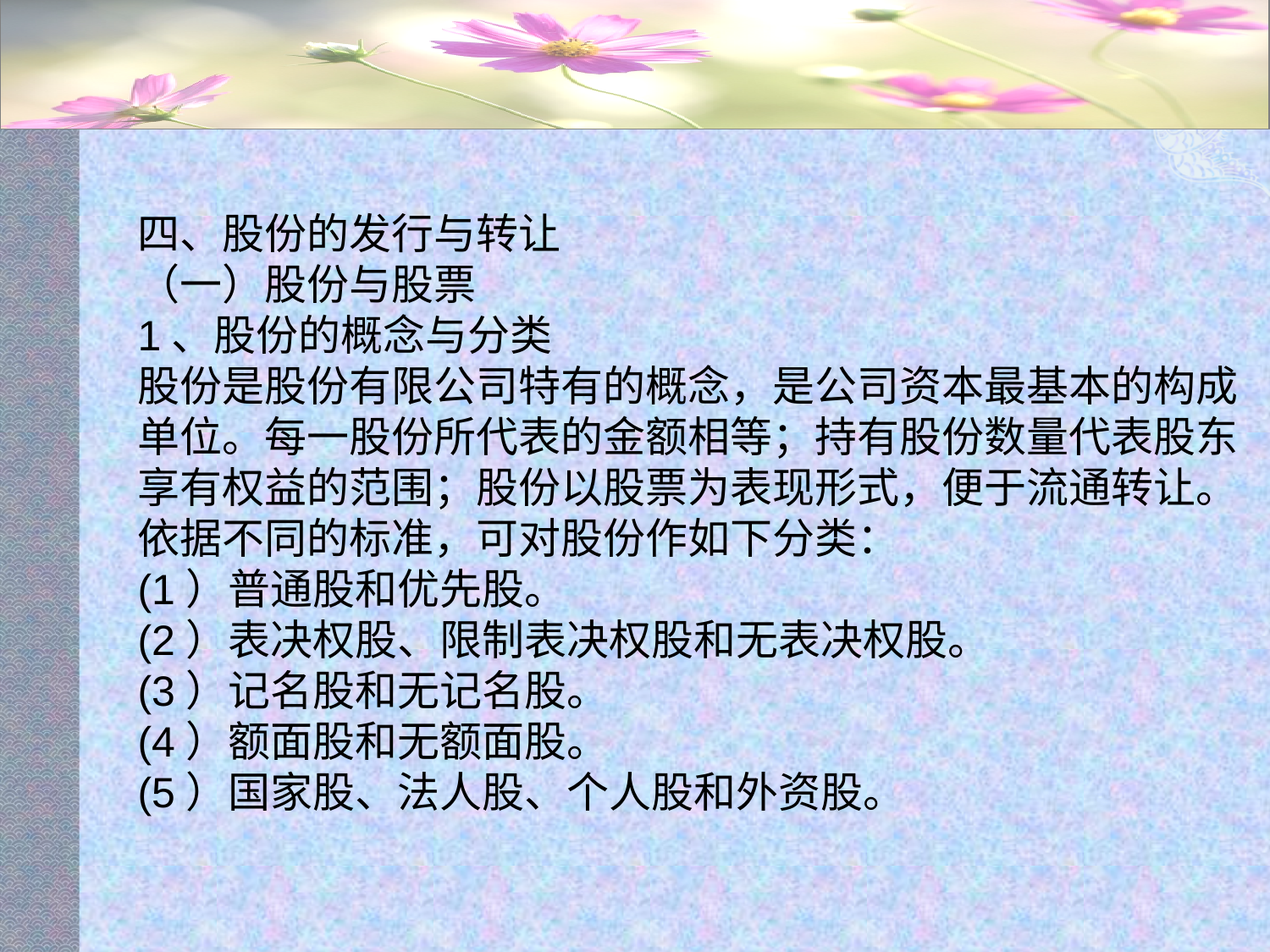

#
四、股份的发行与转让
（一）股份与股票
1、股份的概念与分类
股份是股份有限公司特有的概念，是公司资本最基本的构成单位。每一股份所代表的金额相等；持有股份数量代表股东享有权益的范围；股份以股票为表现形式，便于流通转让。
依据不同的标准，可对股份作如下分类：
(1）普通股和优先股。
(2）表决权股、限制表决权股和无表决权股。
(3）记名股和无记名股。
(4）额面股和无额面股。
(5）国家股、法人股、个人股和外资股。